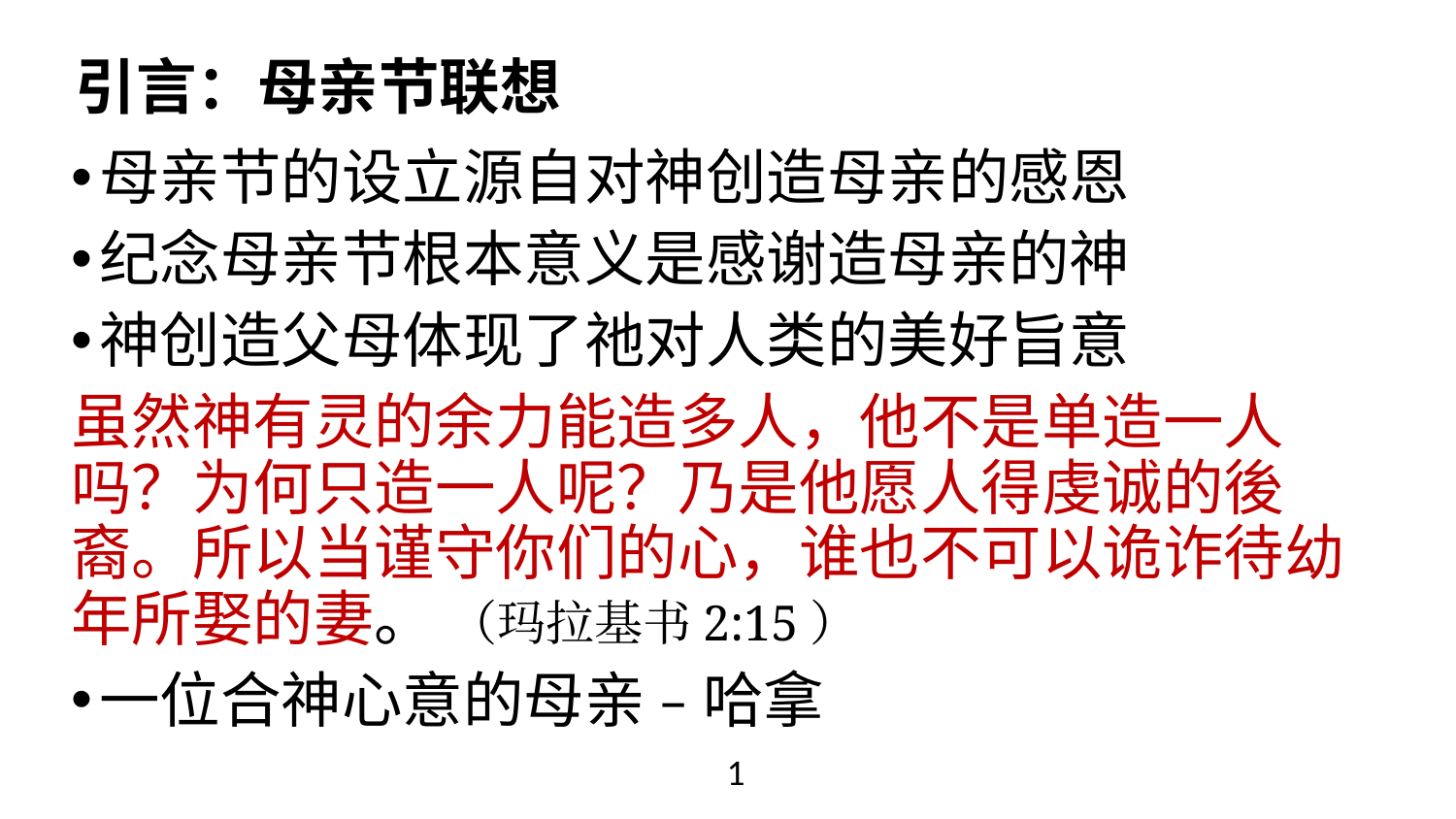

# 引言：母亲节联想
母亲节的设立源自对神创造母亲的感恩
纪念母亲节根本意义是感谢造母亲的神
神创造父母体现了祂对人类的美好旨意
虽然神有灵的余力能造多人，他不是单造一人吗？为何只造一人呢？乃是他愿人得虔诚的後裔。所以当谨守你们的心，谁也不可以诡诈待幼年所娶的妻。 （玛拉基书2:15）
一位合神心意的母亲 – 哈拿
1